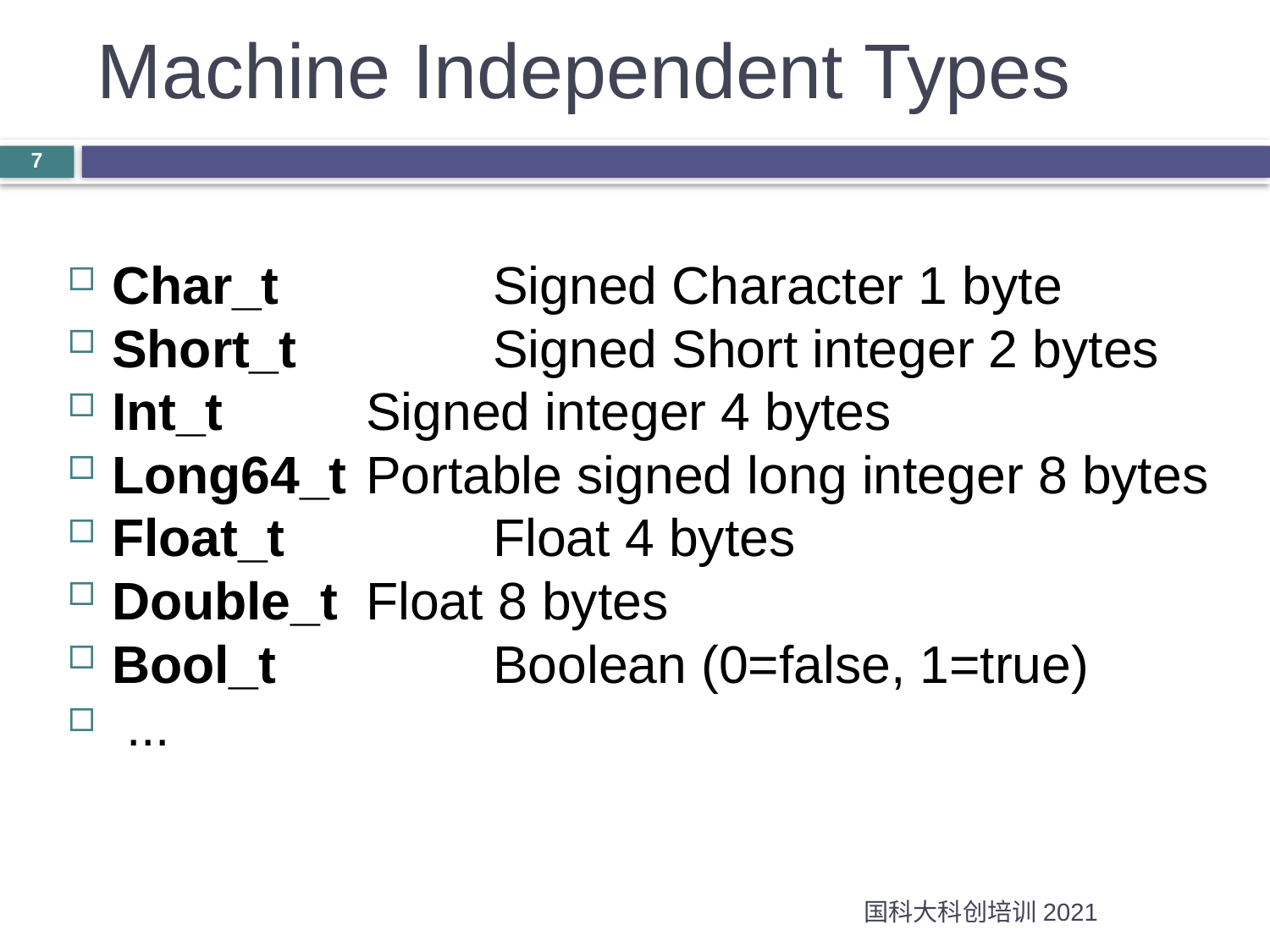

Machine Independent Types
Char_t	 	Signed Character 1 byte
Short_t	 	Signed Short integer 2 bytes
Int_t 	 	Signed integer 4 bytes
Long64_t 	Portable signed long integer 8 bytes
Float_t 		Float 4 bytes
Double_t 	Float 8 bytes
Bool_t 	 	Boolean (0=false, 1=true)
 ...
国科大科创培训2021
7